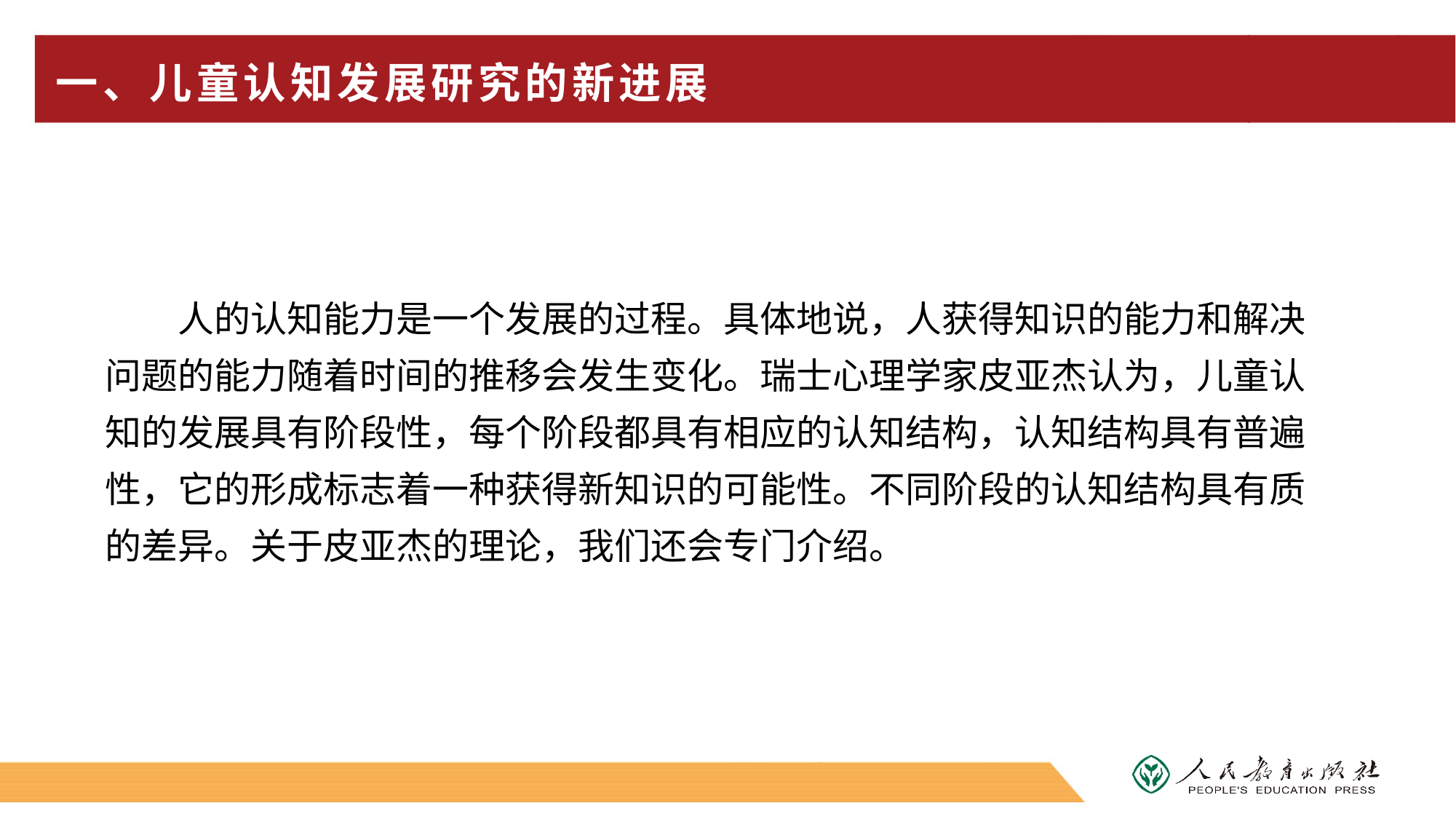

# 一、儿童认知发展研究的新进展

人的认知能力是一个发展的过程。具体地说，人获得知识的能力和解决问题的能力随着时间的推移会发生变化。瑞士心理学家皮亚杰认为，儿童认知的发展具有阶段性，每个阶段都具有相应的认知结构，认知结构具有普遍性，它的形成标志着一种获得新知识的可能性。不同阶段的认知结构具有质的差异。关于皮亚杰的理论，我们还会专门介绍。